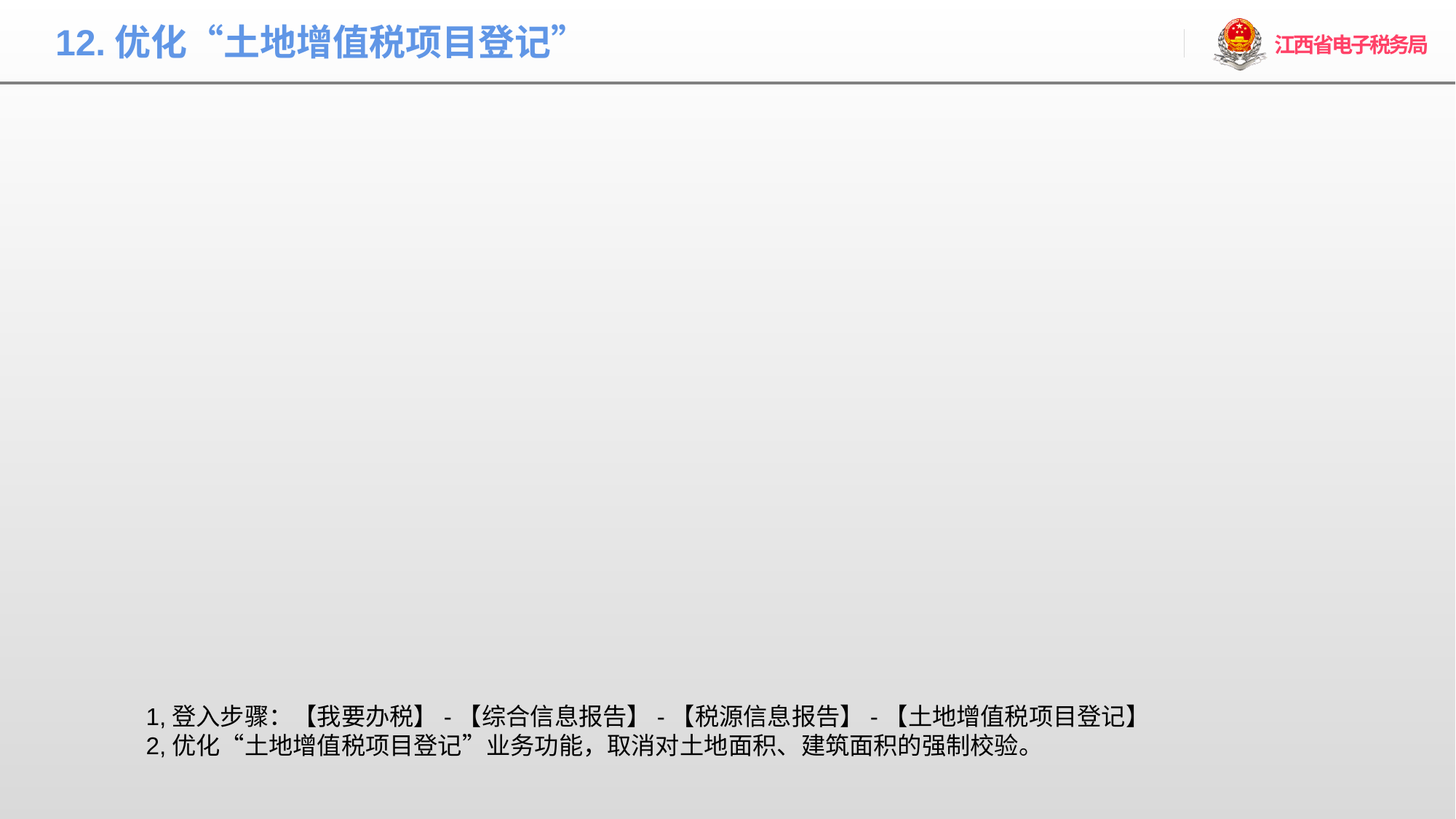

12.优化“土地增值税项目登记”
1,登入步骤：【我要办税】-【综合信息报告】-【税源信息报告】-【土地增值税项目登记】
2,优化“土地增值税项目登记”业务功能，取消对土地面积、建筑面积的强制校验。